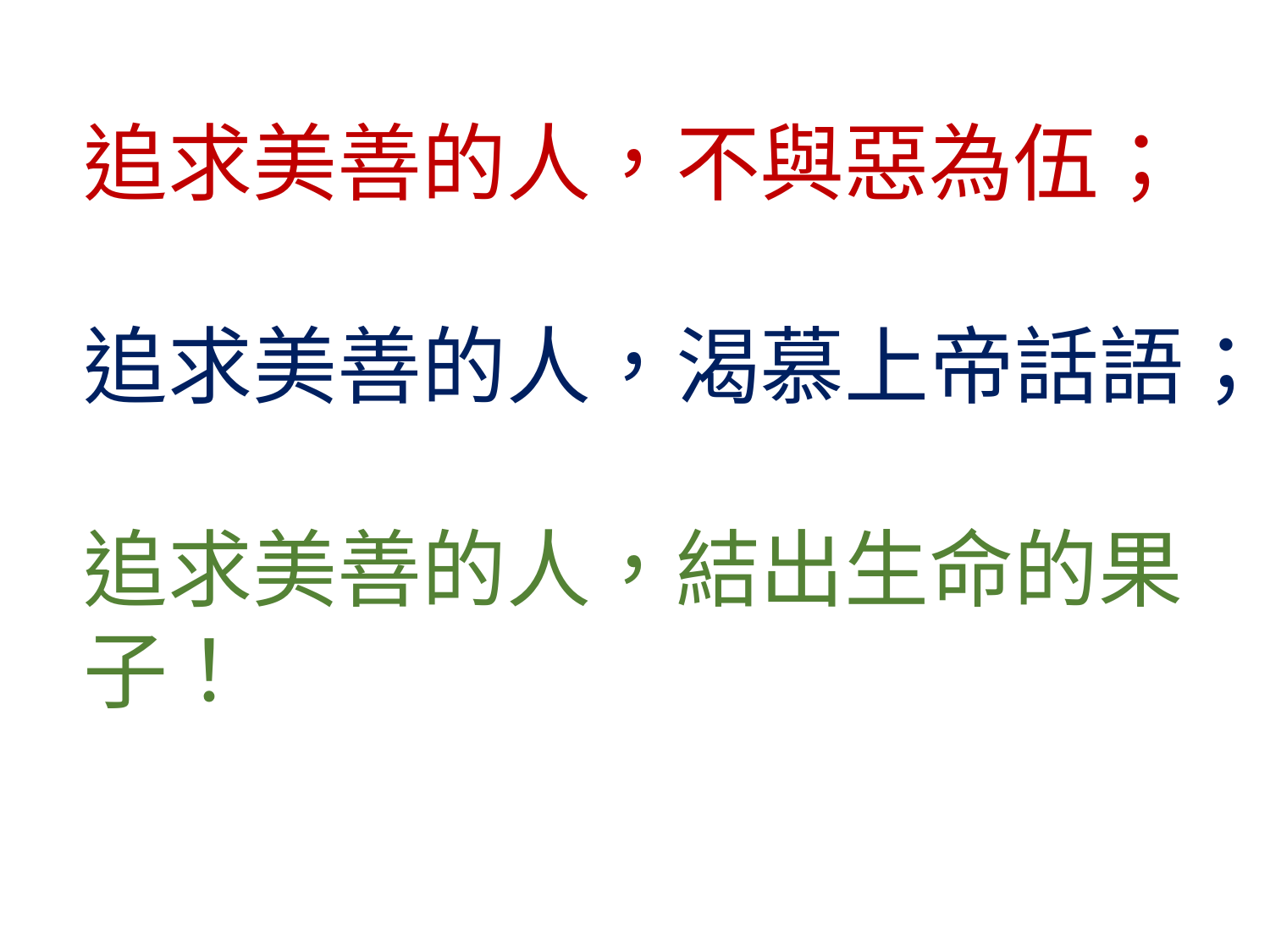

追求美善的人，不與惡為伍；

追求美善的人，渴慕上帝話語；

追求美善的人，結出生命的果子！